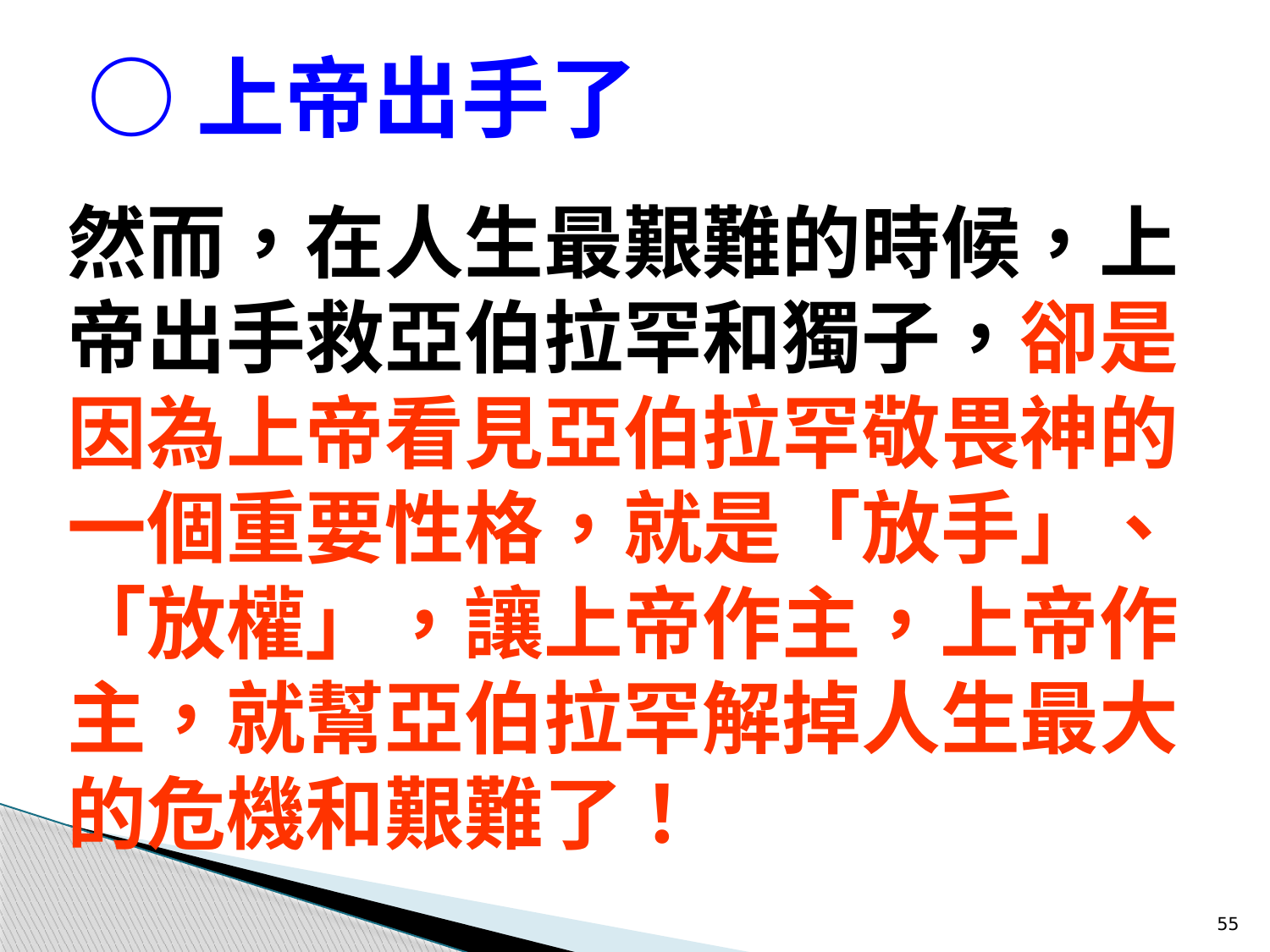

○上帝出手了
然而，在人生最艱難的時候，上帝出手救亞伯拉罕和獨子，卻是因為上帝看見亞伯拉罕敬畏神的一個重要性格，就是「放手」、「放權」，讓上帝作主，上帝作主，就幫亞伯拉罕解掉人生最大的危機和艱難了！
55